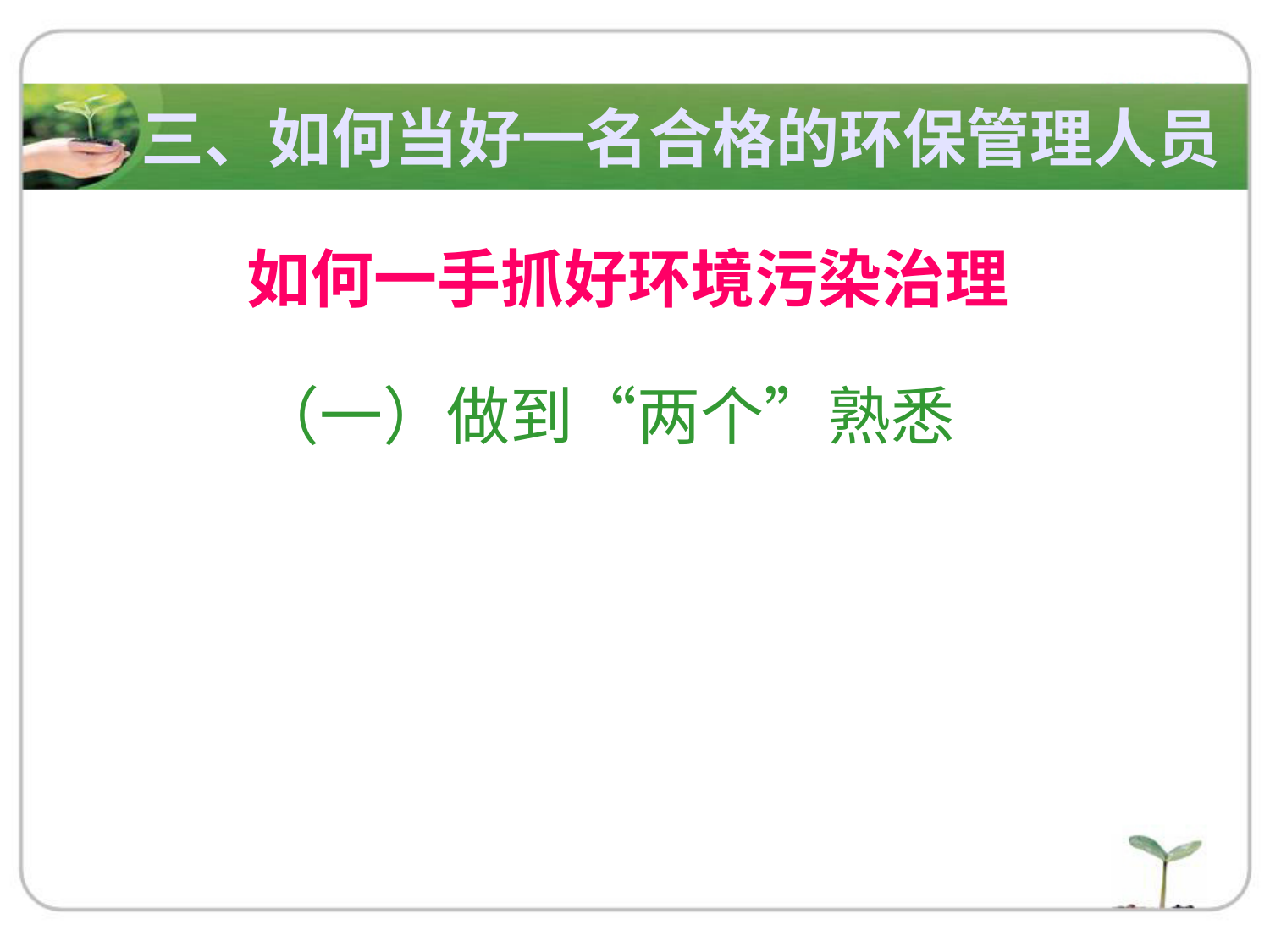

三、如何当好一名合格的环保管理人员

如何一手抓好环境污染治理
（一）做到“两个”熟悉

一是熟悉环保法律法规

二是熟悉企业情况